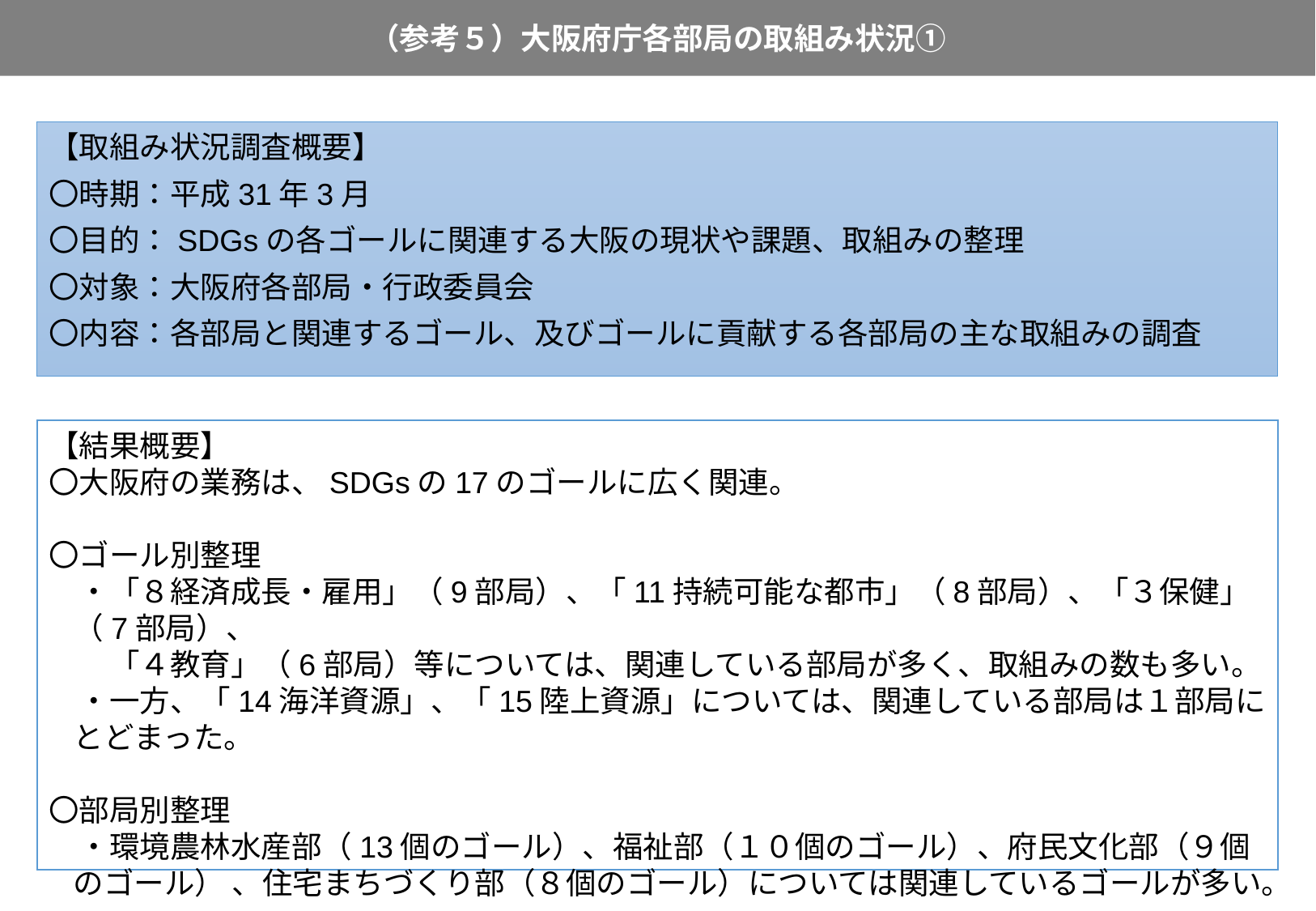

（参考５）大阪府庁各部局の取組み状況①
89
【取組み状況調査概要】
〇時期：平成31年3月
〇目的：SDGsの各ゴールに関連する大阪の現状や課題、取組みの整理
〇対象：大阪府各部局・行政委員会
〇内容：各部局と関連するゴール、及びゴールに貢献する各部局の主な取組みの調査
【結果概要】
〇大阪府の業務は、SDGsの17のゴールに広く関連。

〇ゴール別整理
　・「８経済成長・雇用」（9部局）、「11持続可能な都市」（8部局）、「３保健」（7部局）、
　　「４教育」（6部局）等については、関連している部局が多く、取組みの数も多い。
　・一方、「14海洋資源」、「15陸上資源」については、関連している部局は１部局にとどまった。

〇部局別整理
　・環境農林水産部（13個のゴール）、福祉部（１０個のゴール）、府民文化部（９個のゴール） 、住宅まちづくり部（８個のゴール）については関連しているゴールが多い。